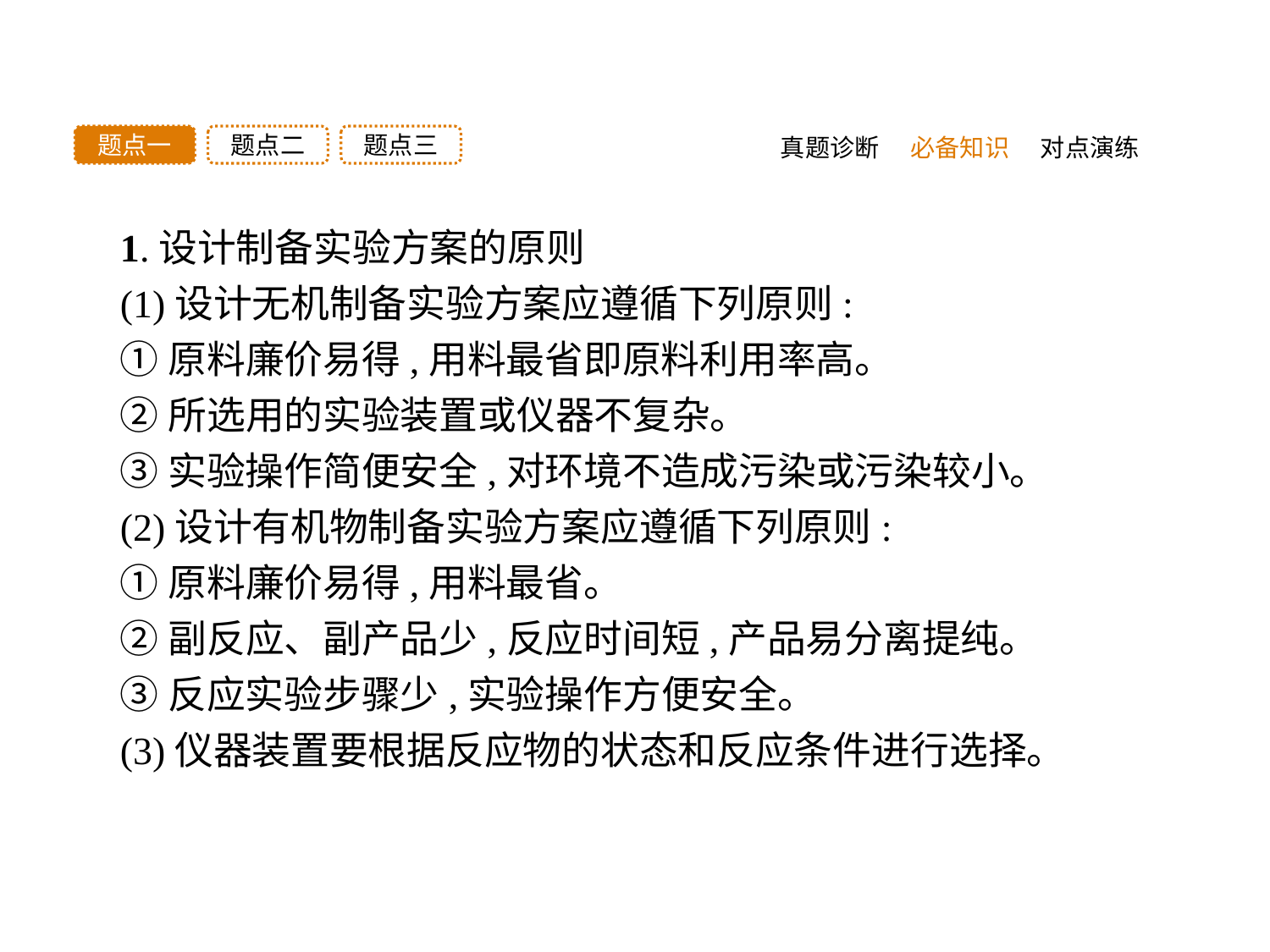

题点三
题点二
题点一
真题诊断
必备知识
对点演练
1.设计制备实验方案的原则
(1)设计无机制备实验方案应遵循下列原则:
①原料廉价易得,用料最省即原料利用率高。
②所选用的实验装置或仪器不复杂。
③实验操作简便安全,对环境不造成污染或污染较小。
(2)设计有机物制备实验方案应遵循下列原则:
①原料廉价易得,用料最省。
②副反应、副产品少,反应时间短,产品易分离提纯。
③反应实验步骤少,实验操作方便安全。
(3)仪器装置要根据反应物的状态和反应条件进行选择。